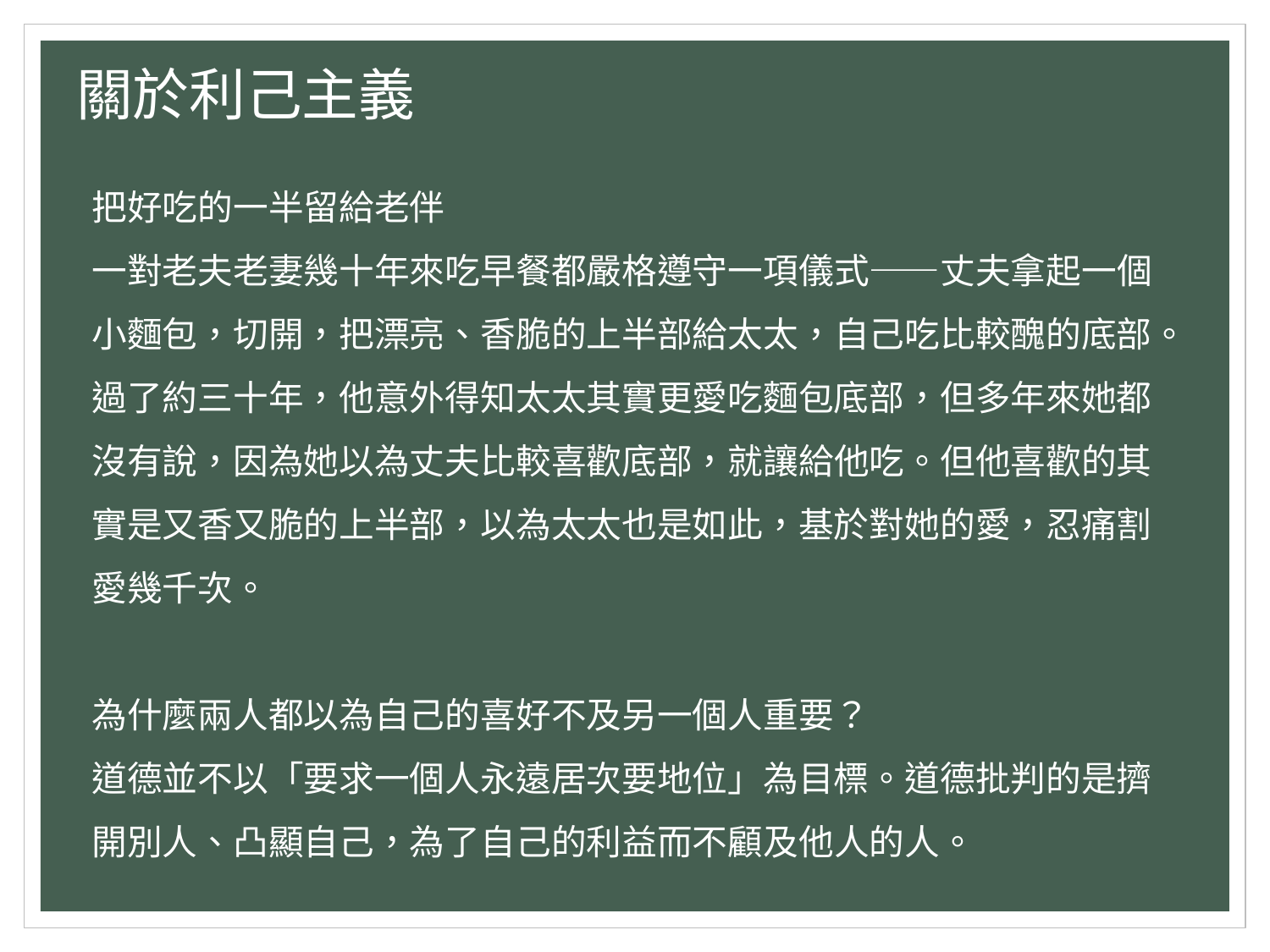

# 關於利己主義
把好吃的一半留給老伴
一對老夫老妻幾十年來吃早餐都嚴格遵守一項儀式——丈夫拿起一個小麵包，切開，把漂亮、香脆的上半部給太太，自己吃比較醜的底部。過了約三十年，他意外得知太太其實更愛吃麵包底部，但多年來她都沒有說，因為她以為丈夫比較喜歡底部，就讓給他吃。但他喜歡的其實是又香又脆的上半部，以為太太也是如此，基於對她的愛，忍痛割愛幾千次。

為什麼兩人都以為自己的喜好不及另一個人重要？
道德並不以「要求一個人永遠居次要地位」為目標。道德批判的是擠開別人、凸顯自己，為了自己的利益而不顧及他人的人。